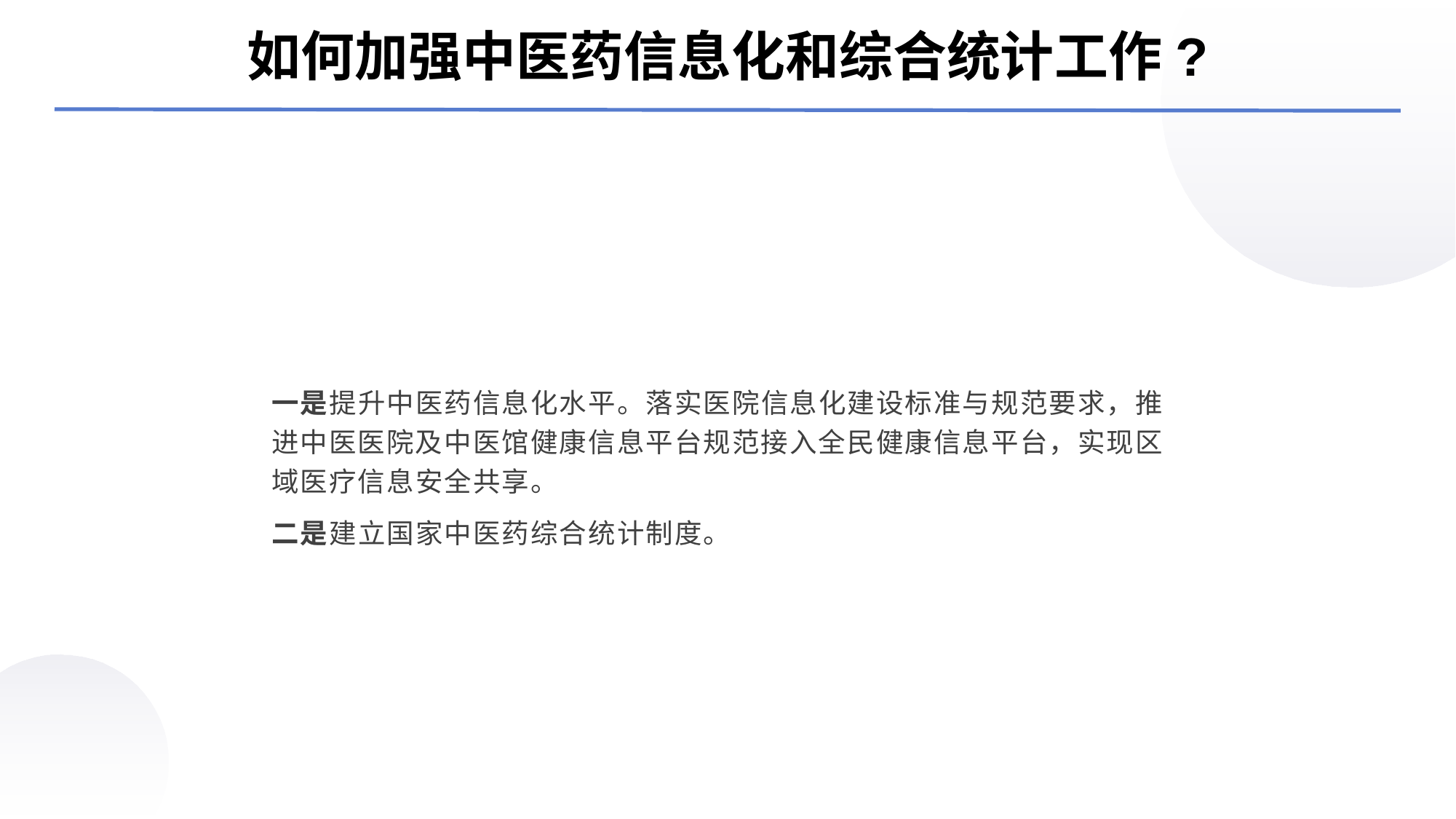

如何加强中医药信息化和综合统计工作?
一是提升中医药信息化水平。落实医院信息化建设标准与规范要求，推进中医医院及中医馆健康信息平台规范接入全民健康信息平台，实现区域医疗信息安全共享。
二是建立国家中医药综合统计制度。